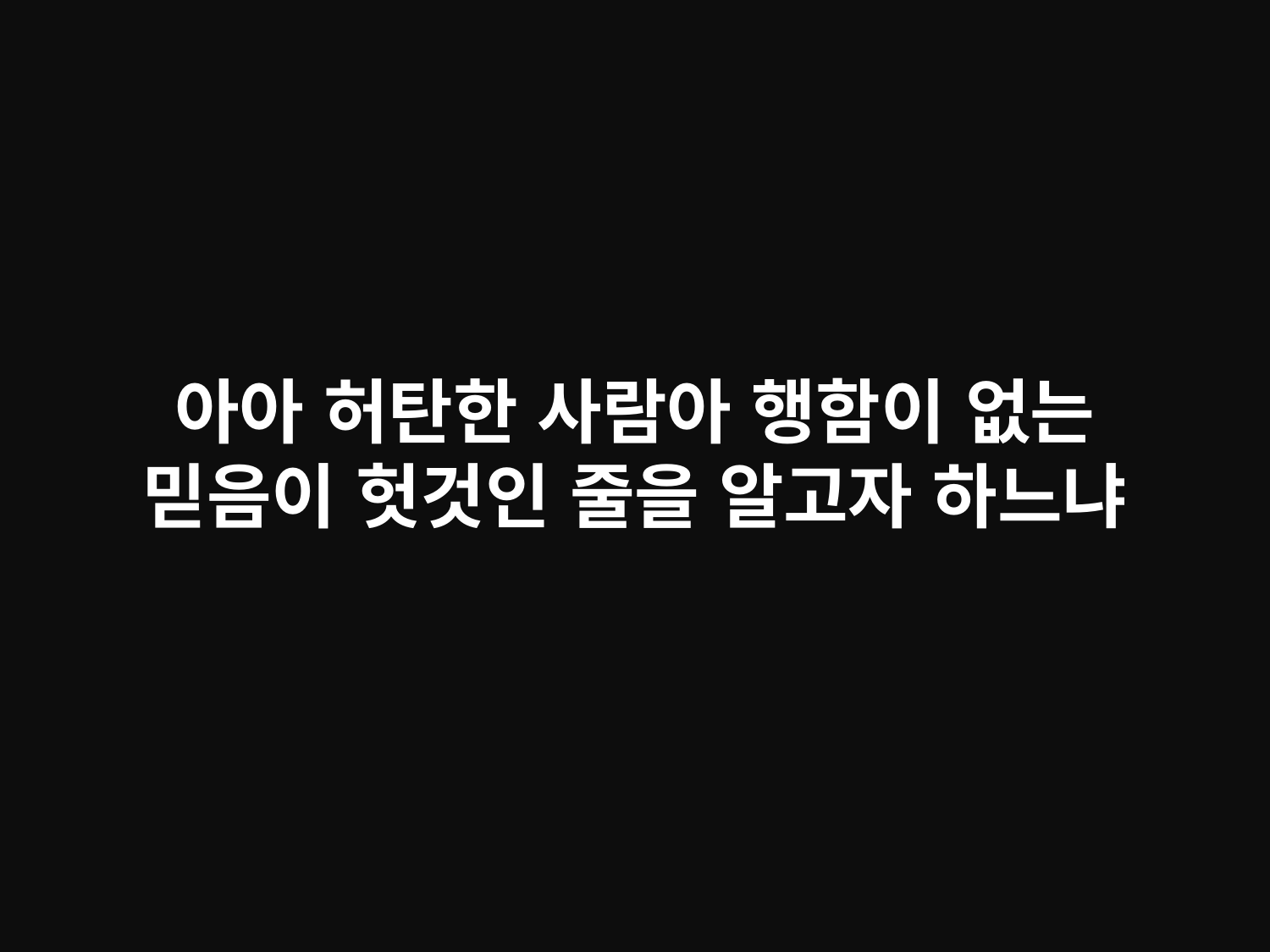

# 아아 허탄한 사람아 행함이 없는 믿음이 헛것인 줄을 알고자 하느냐